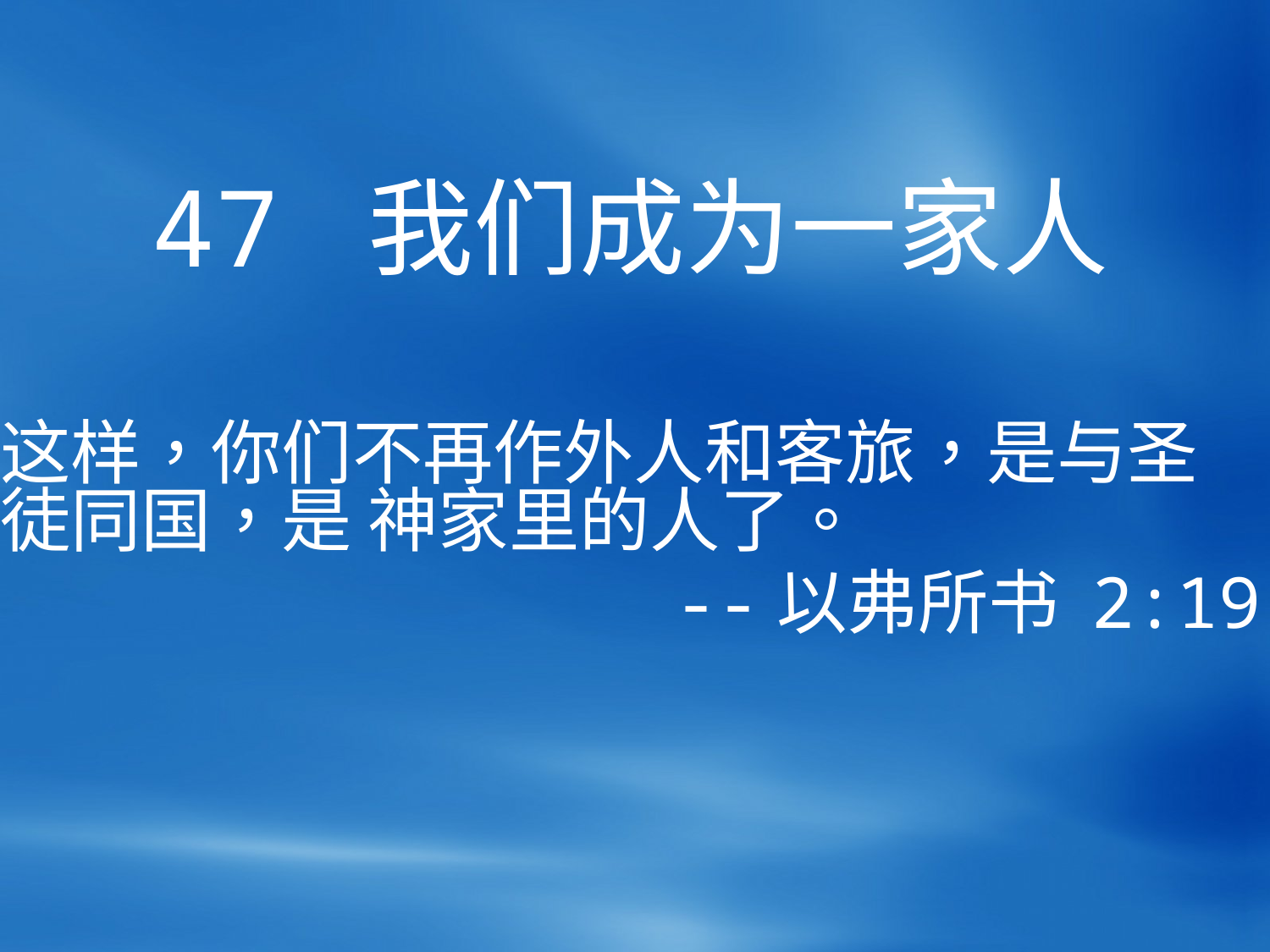

47 我们成为一家人

这样，你们不再作外人和客旅，是与圣徒同国，是 神家里的人了。
--以弗所书 2:19